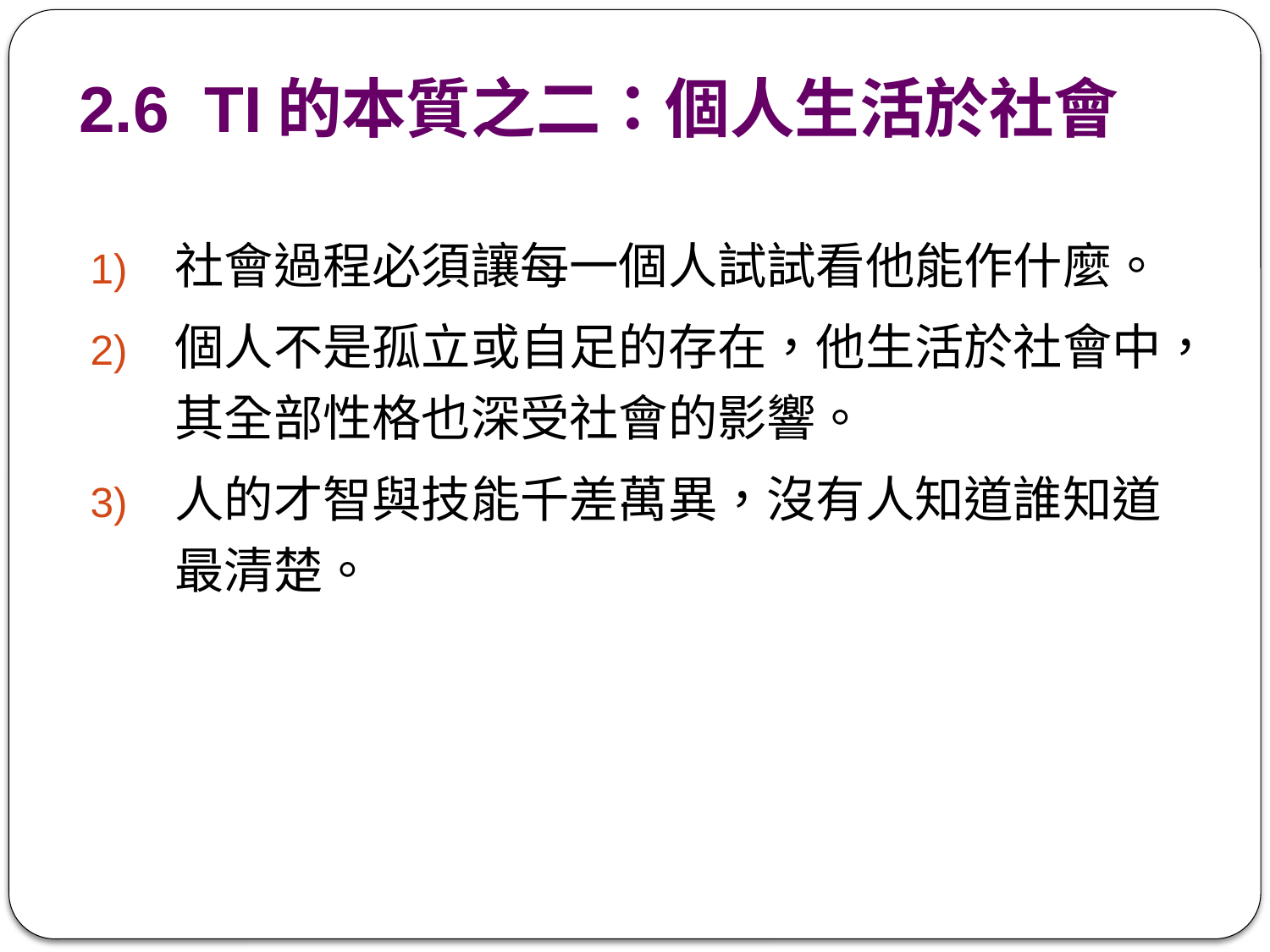

# 2.6  TI的本質之二：個人生活於社會
社會過程必須讓每一個人試試看他能作什麼。
個人不是孤立或自足的存在，他生活於社會中，其全部性格也深受社會的影響。
人的才智與技能千差萬異，沒有人知道誰知道最清楚。

24